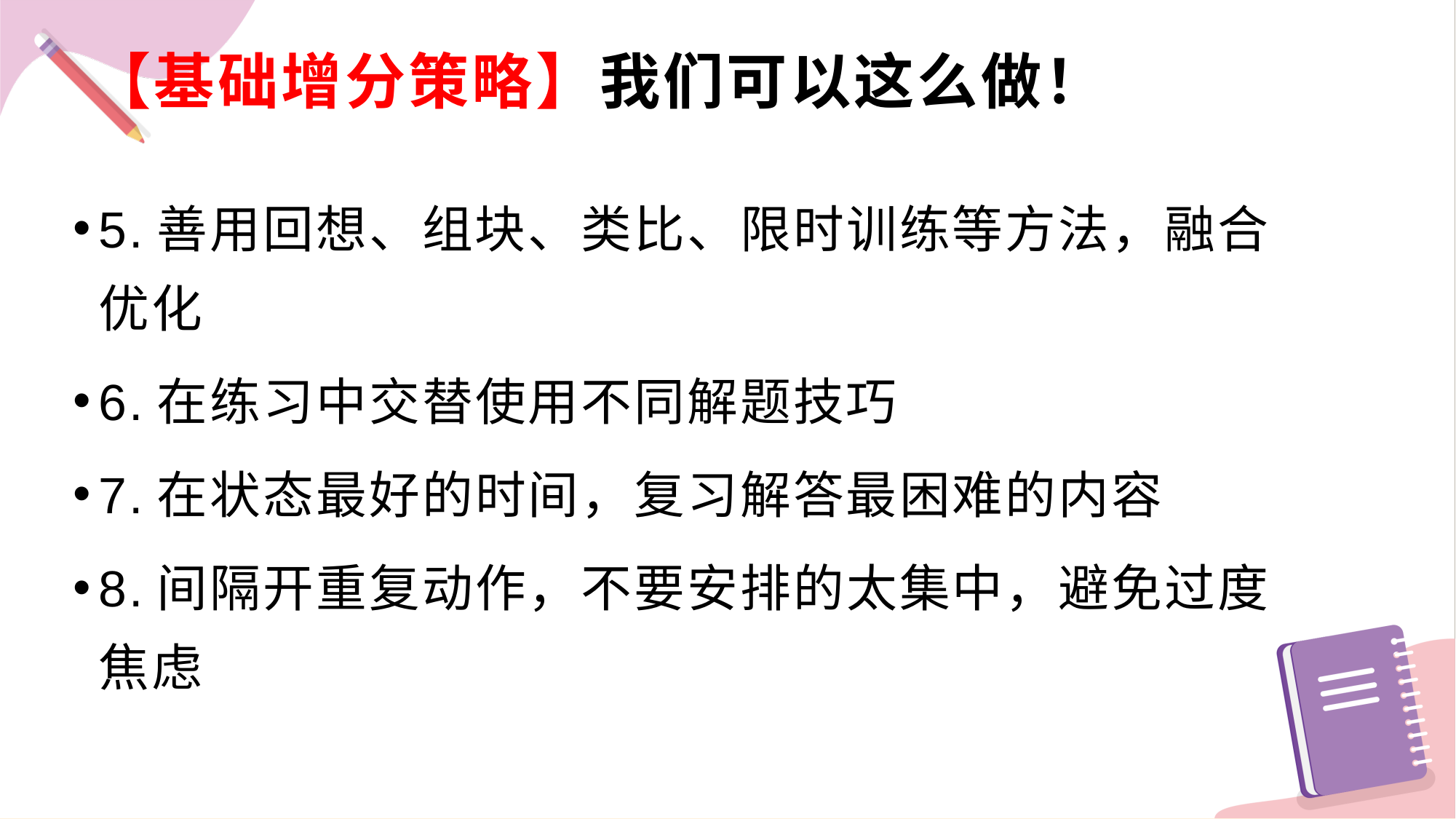

# 【基础增分策略】我们可以这么做！
5.善用回想、组块、类比、限时训练等方法，融合优化
6.在练习中交替使用不同解题技巧
7.在状态最好的时间，复习解答最困难的内容
8.间隔开重复动作，不要安排的太集中，避免过度焦虑